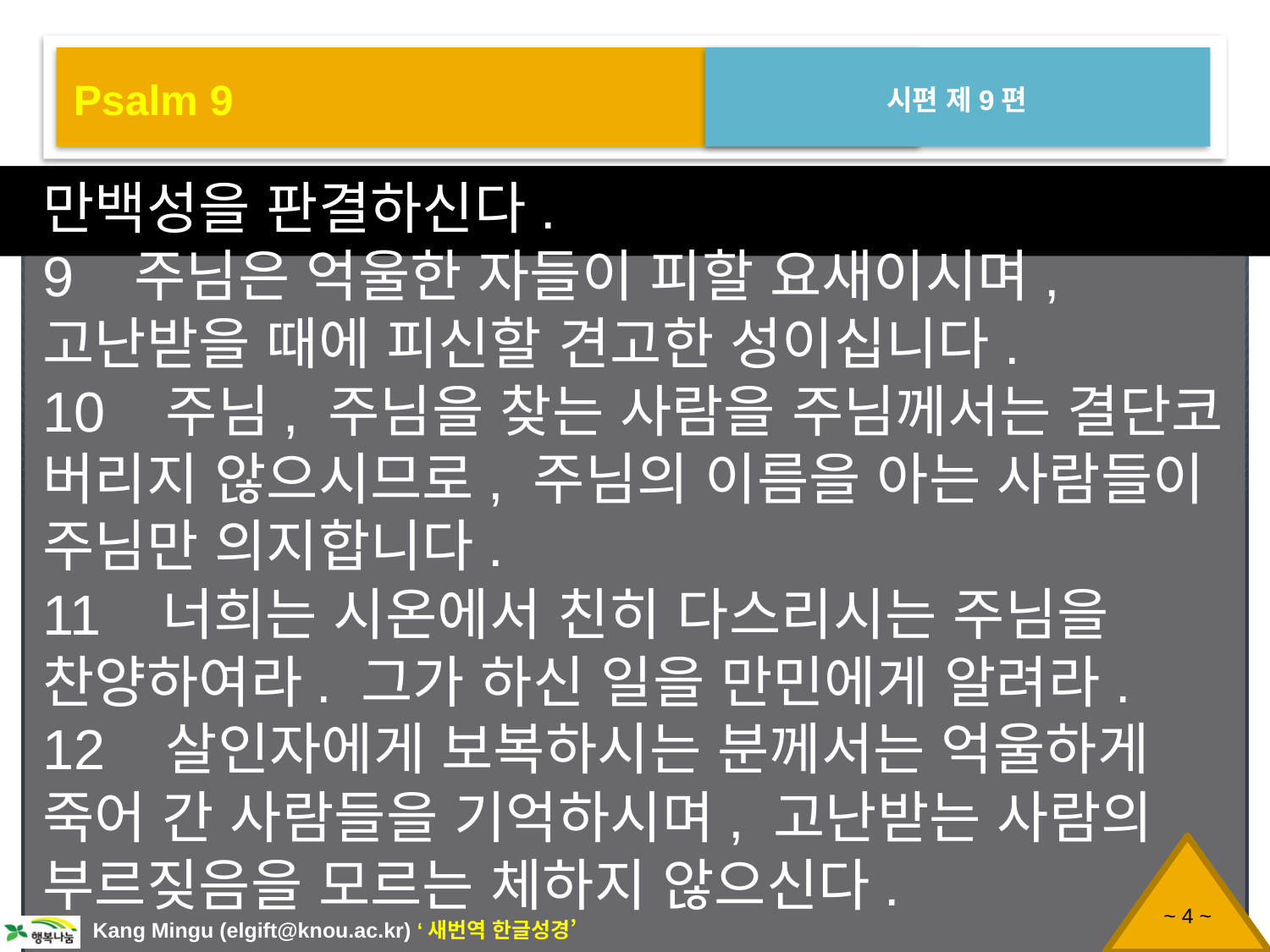

Psalm 9
시편 제9편
만백성을 판결하신다.
9   주님은 억울한 자들이 피할 요새이시며, 고난받을 때에 피신할 견고한 성이십니다.
10   주님, 주님을 찾는 사람을 주님께서는 결단코 버리지 않으시므로, 주님의 이름을 아는 사람들이 주님만 의지합니다.
11   너희는 시온에서 친히 다스리시는 주님을 찬양하여라. 그가 하신 일을 만민에게 알려라.
12   살인자에게 보복하시는 분께서는 억울하게 죽어 간 사람들을 기억하시며, 고난받는 사람의 부르짖음을 모르는 체하지 않으신다.